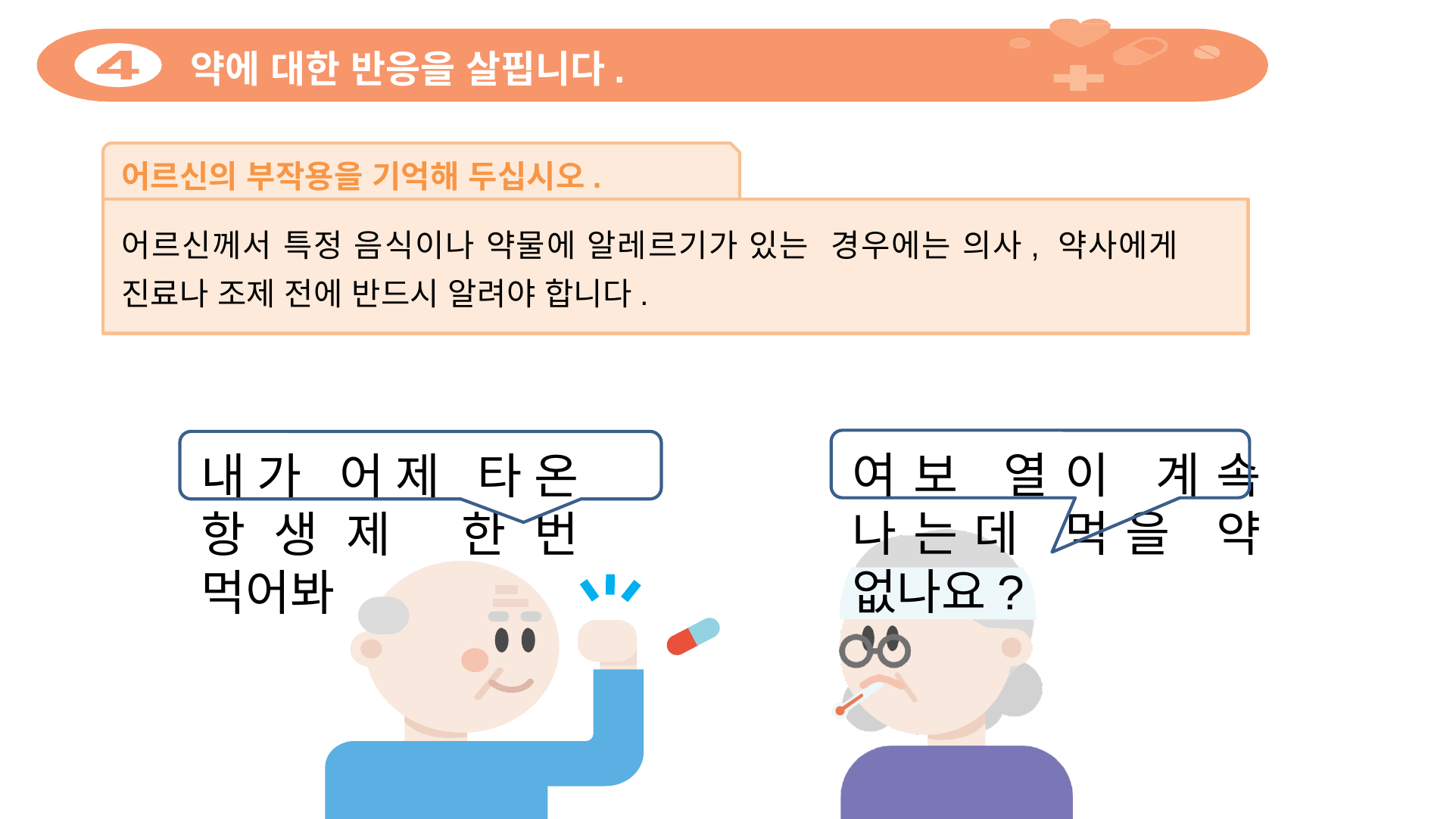

# 약에 대한 반응을 살핍니다.

어르신의 부작용을 기억해 두십시오.

어르신께서 특정 음식이나 약물에 알레르기가 있는  경우에는 의사, 약사에게 진료나 조제 전에 반드시 알려야 합니다.

여보 열이 계속 나는데 먹을 약 없나요?
내가 어제 타온 항생제 한번 먹어봐